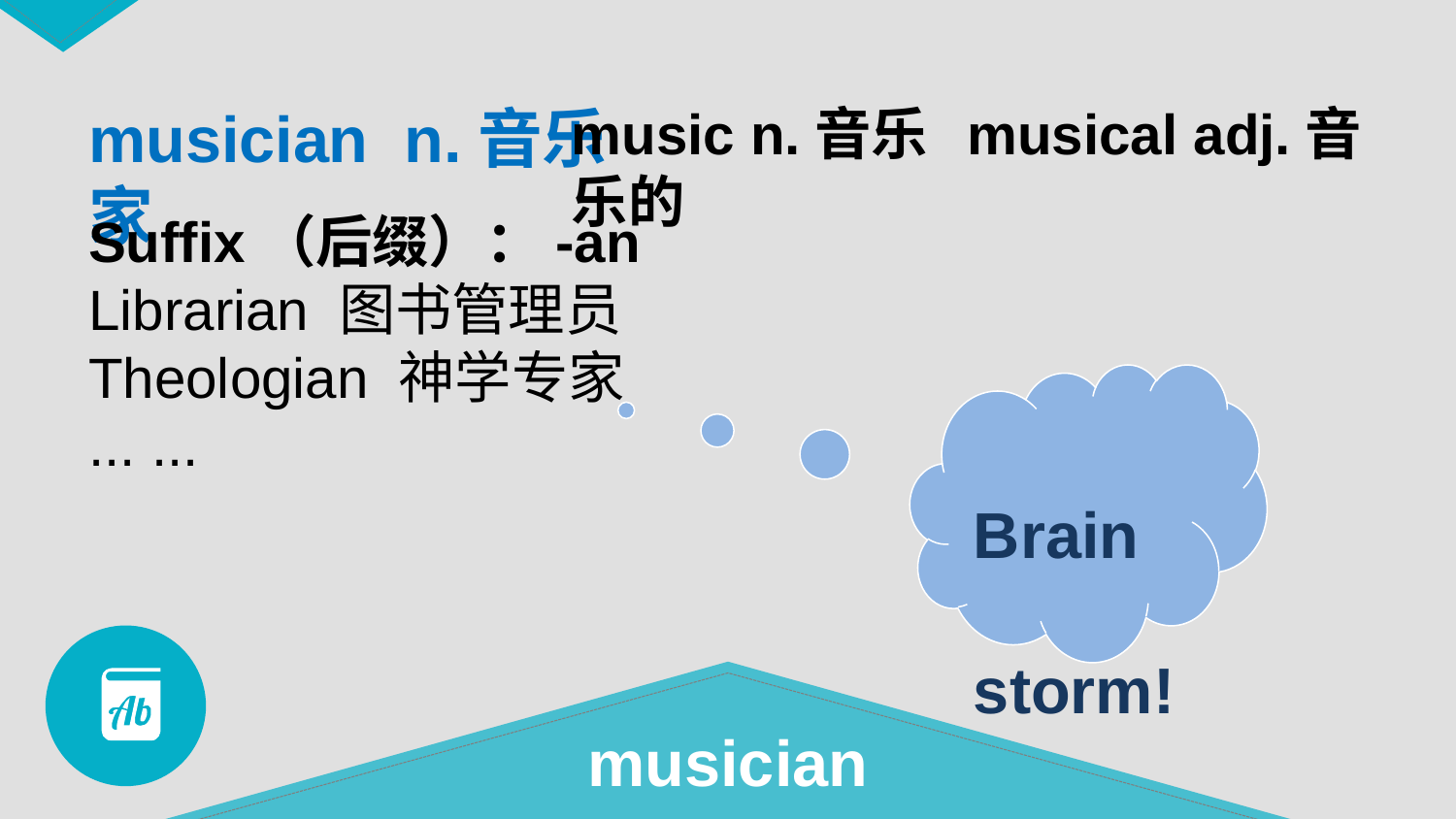

musician  n.音乐家
music n.音乐  musical adj.音乐的
Suffix（后缀）：-an
Librarian 图书管理员
Theologian 神学专家
... ...
   Brain
  storm!

musician